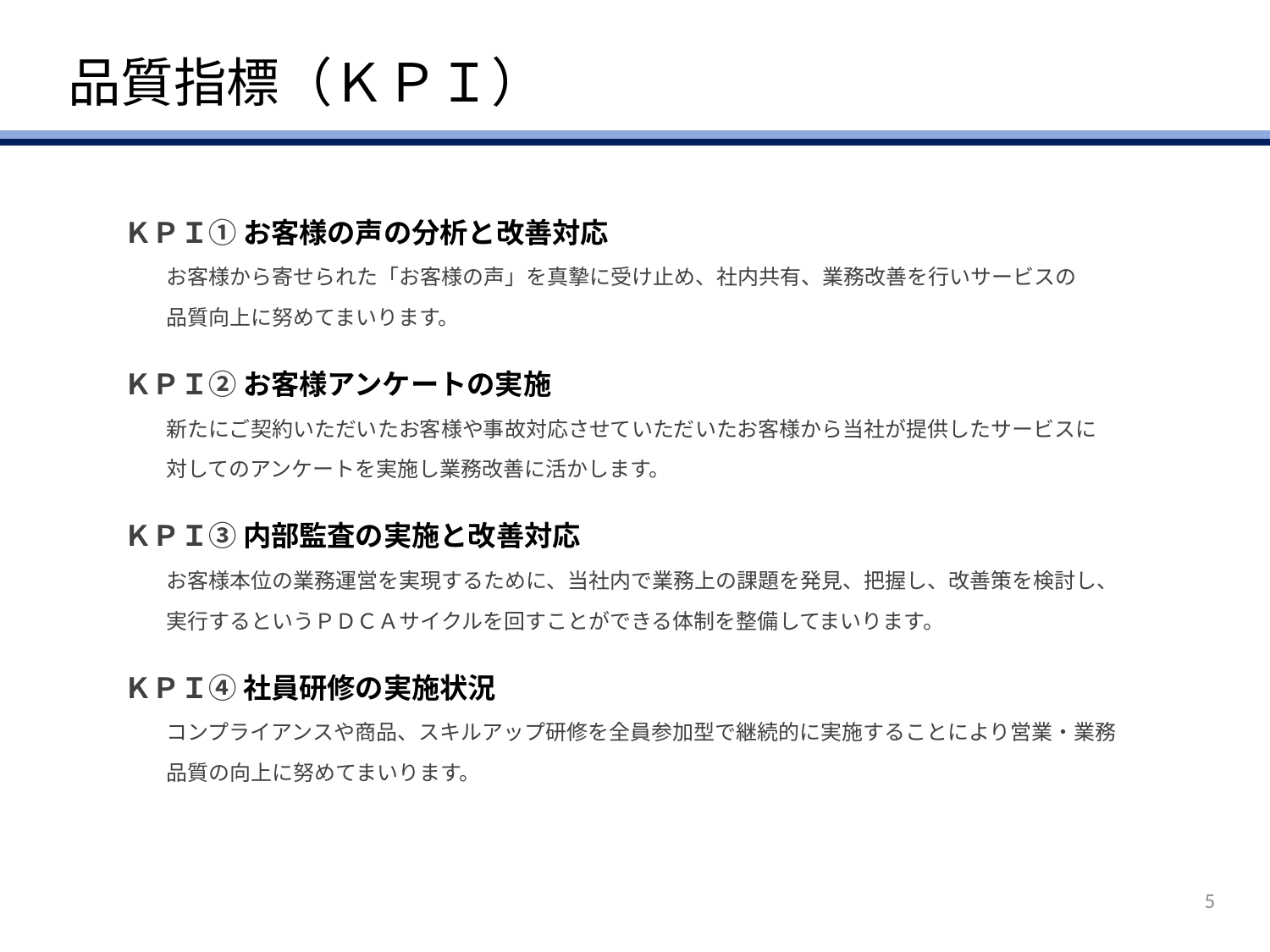

品質指標（ＫＰＩ）
ＫＰＩ① お客様の声の分析と改善対応
　　お客様から寄せられた「お客様の声」を真摯に受け止め、社内共有、業務改善を行いサービスの
　　品質向上に努めてまいります。
ＫＰＩ② お客様アンケートの実施
　　新たにご契約いただいたお客様や事故対応させていただいたお客様から当社が提供したサービスに
　　対してのアンケートを実施し業務改善に活かします。
ＫＰＩ③ 内部監査の実施と改善対応
　　お客様本位の業務運営を実現するために、当社内で業務上の課題を発見、把握し、改善策を検討し、
　　実行するというＰＤＣＡサイクルを回すことができる体制を整備してまいります。
ＫＰＩ④ 社員研修の実施状況
　　コンプライアンスや商品、スキルアップ研修を全員参加型で継続的に実施することにより営業・業務
　　品質の向上に努めてまいります。
5